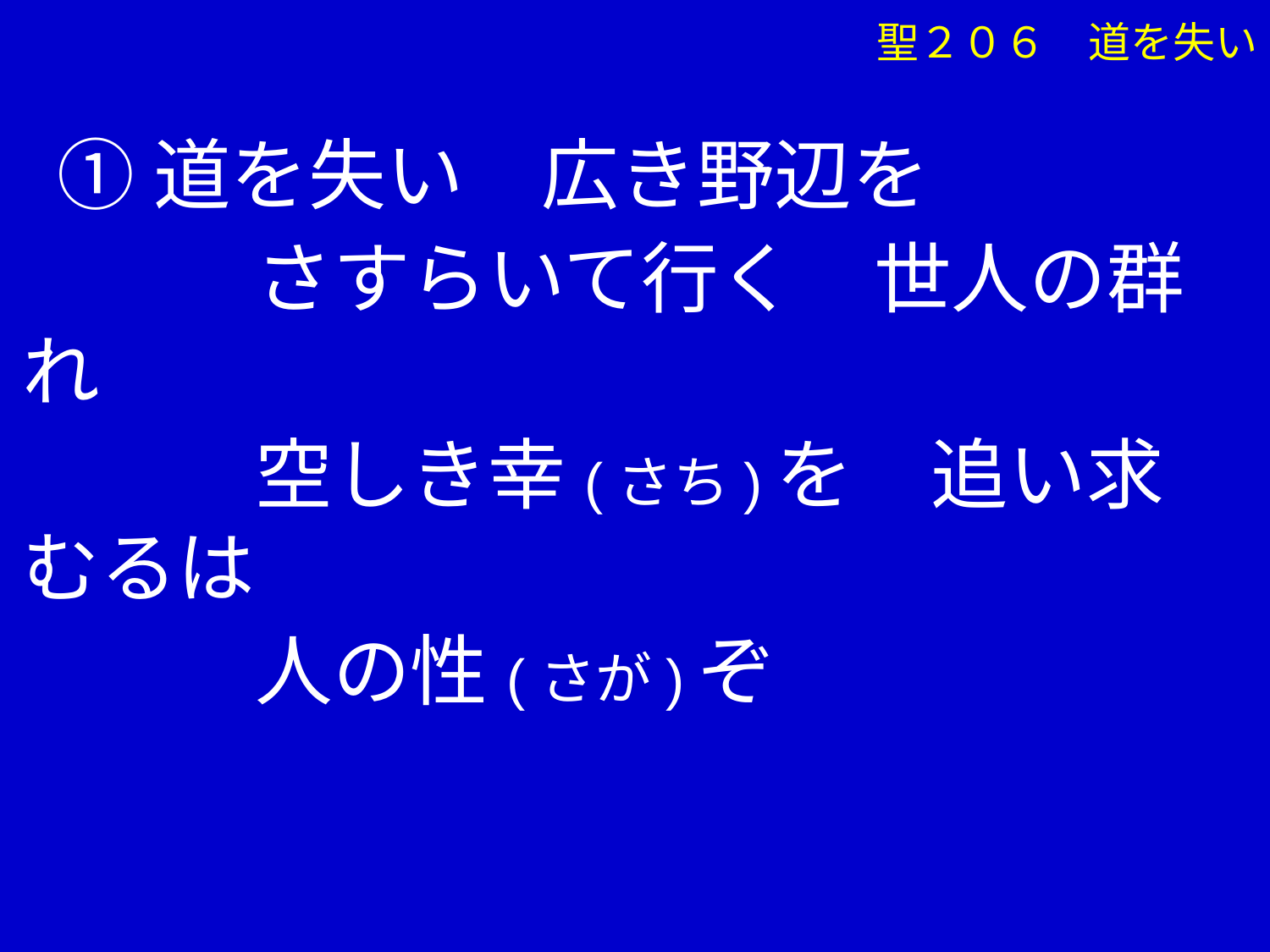

聖２０６　道を失い
  ➀道を失い　広き野辺を
　　　さすらいて行く　世人の群れ
　　　空しき幸(さち)を　追い求むるは
　　　人の性(さが)ぞ